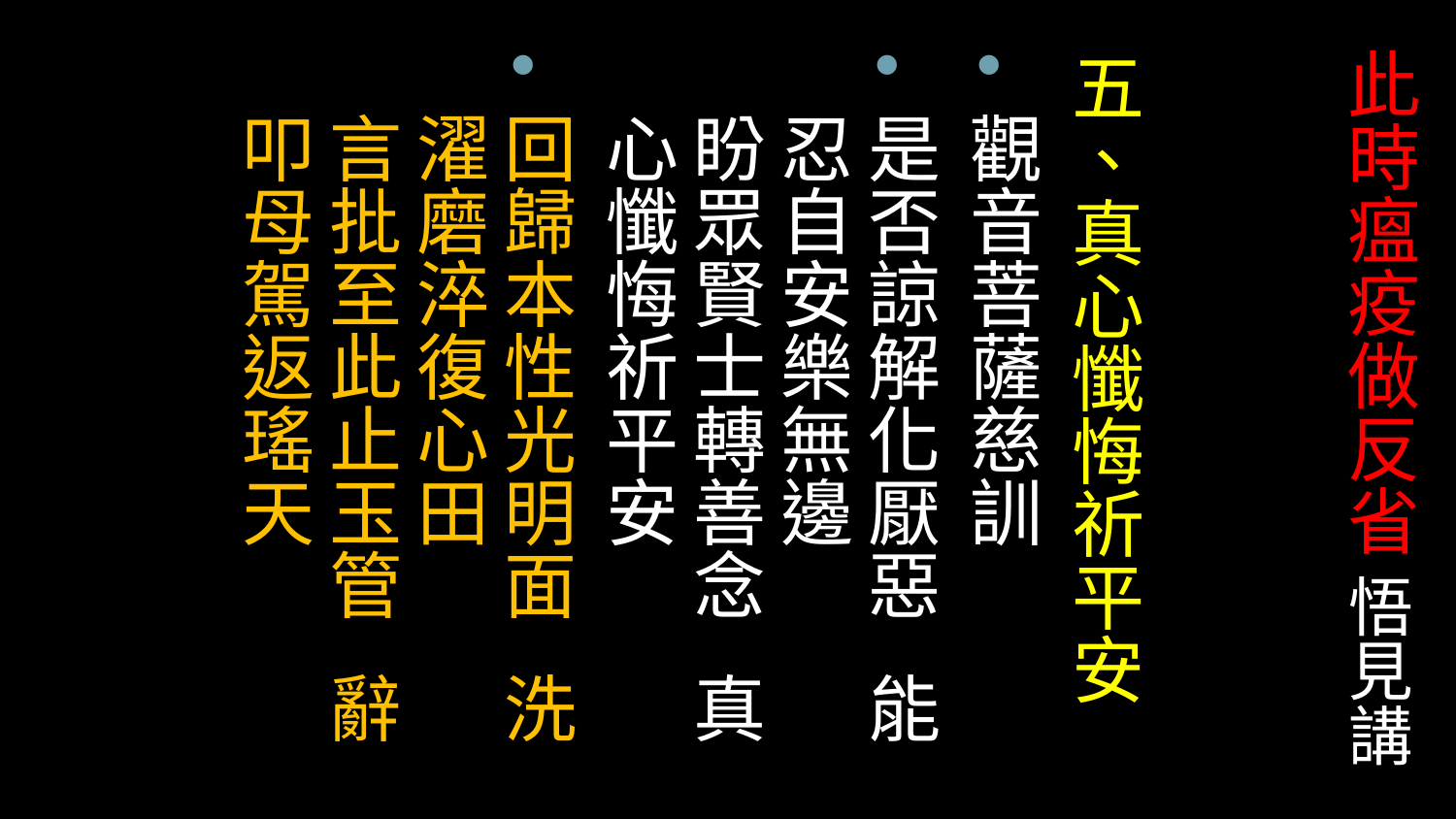

# 此時瘟疫做反省 悟見講
五、真心懺悔祈平安
觀音菩薩慈訓
是否諒解化厭惡   能忍自安樂無邊
盼眾賢士轉善念   真心懺悔祈平安
回歸本性光明面   洗濯磨淬復心田
言批至此止玉管   辭叩母駕返瑤天